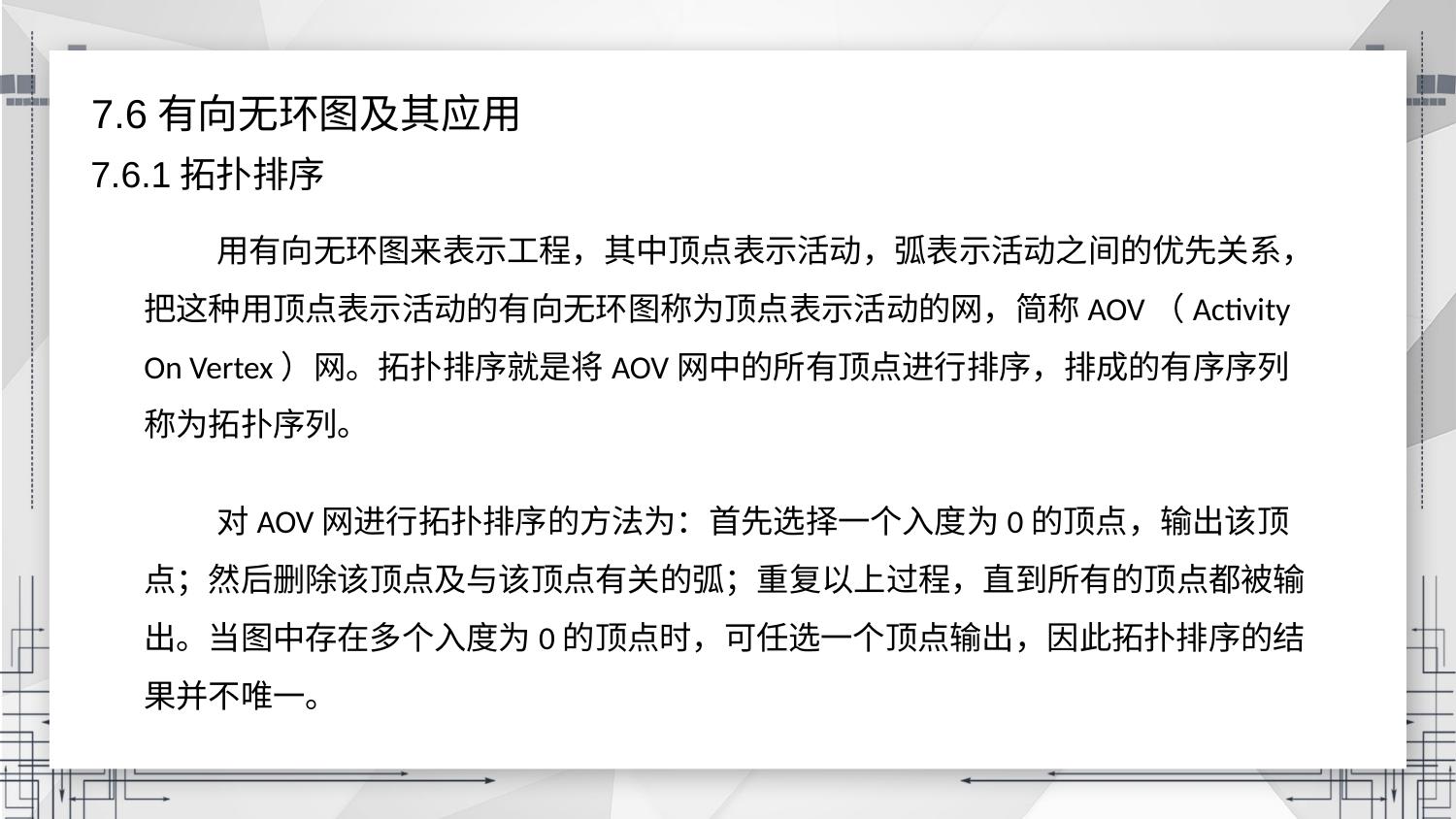

7.6有向无环图及其应用
7.6.1拓扑排序
用有向无环图来表示工程，其中顶点表示活动，弧表示活动之间的优先关系，把这种用顶点表示活动的有向无环图称为顶点表示活动的网，简称AOV（Activity On Vertex）网。拓扑排序就是将AOV网中的所有顶点进行排序，排成的有序序列称为拓扑序列。
对AOV网进行拓扑排序的方法为：首先选择一个入度为0的顶点，输出该顶点；然后删除该顶点及与该顶点有关的弧；重复以上过程，直到所有的顶点都被输出。当图中存在多个入度为0的顶点时，可任选一个顶点输出，因此拓扑排序的结果并不唯一。